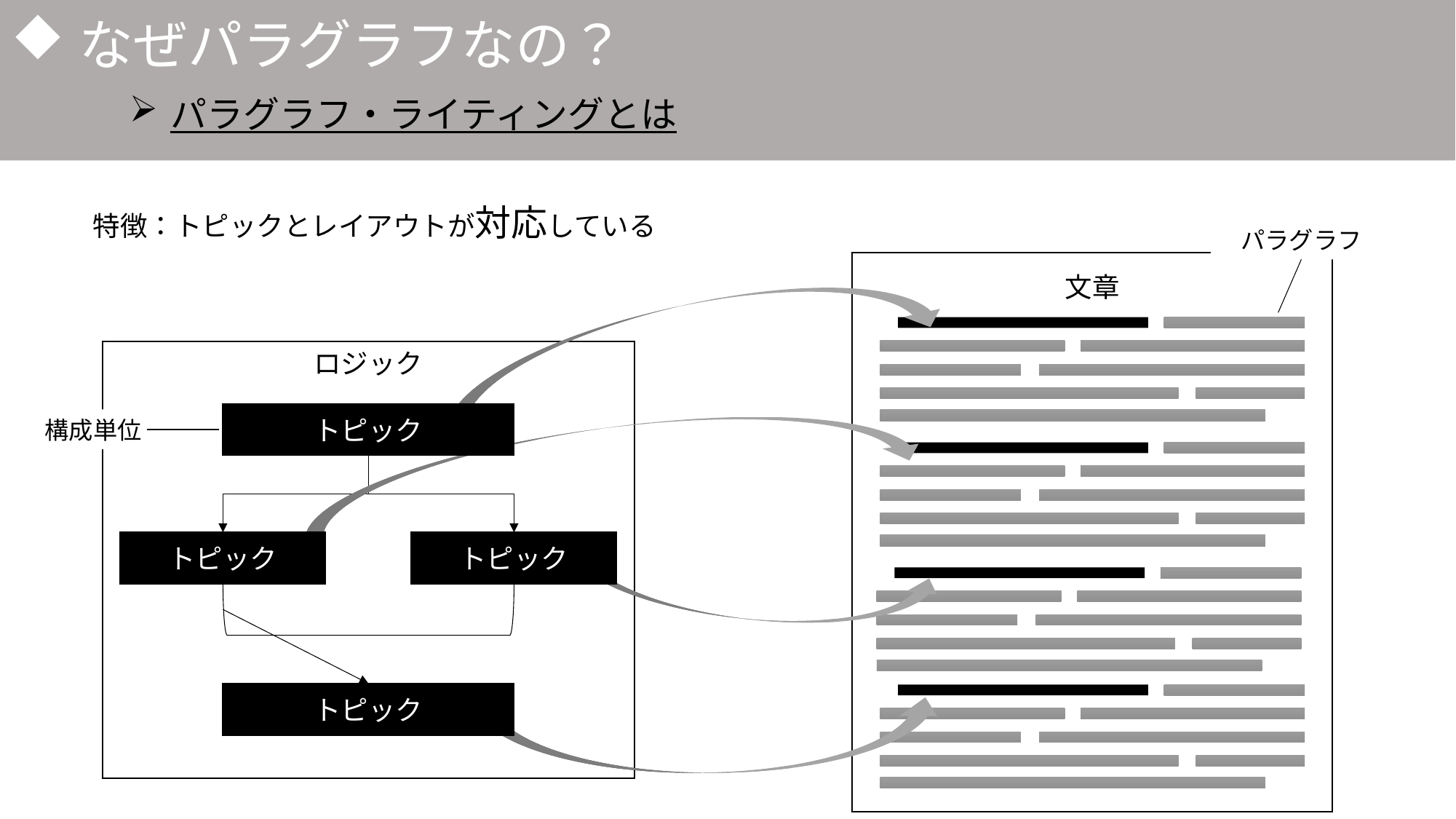

# なぜパラグラフなの？
パラグラフ・ライティングとは
特徴：トピックとレイアウトが対応している
パラグラフ
文章

ロジック

トピック
構成単位

トピック
トピック

トピック